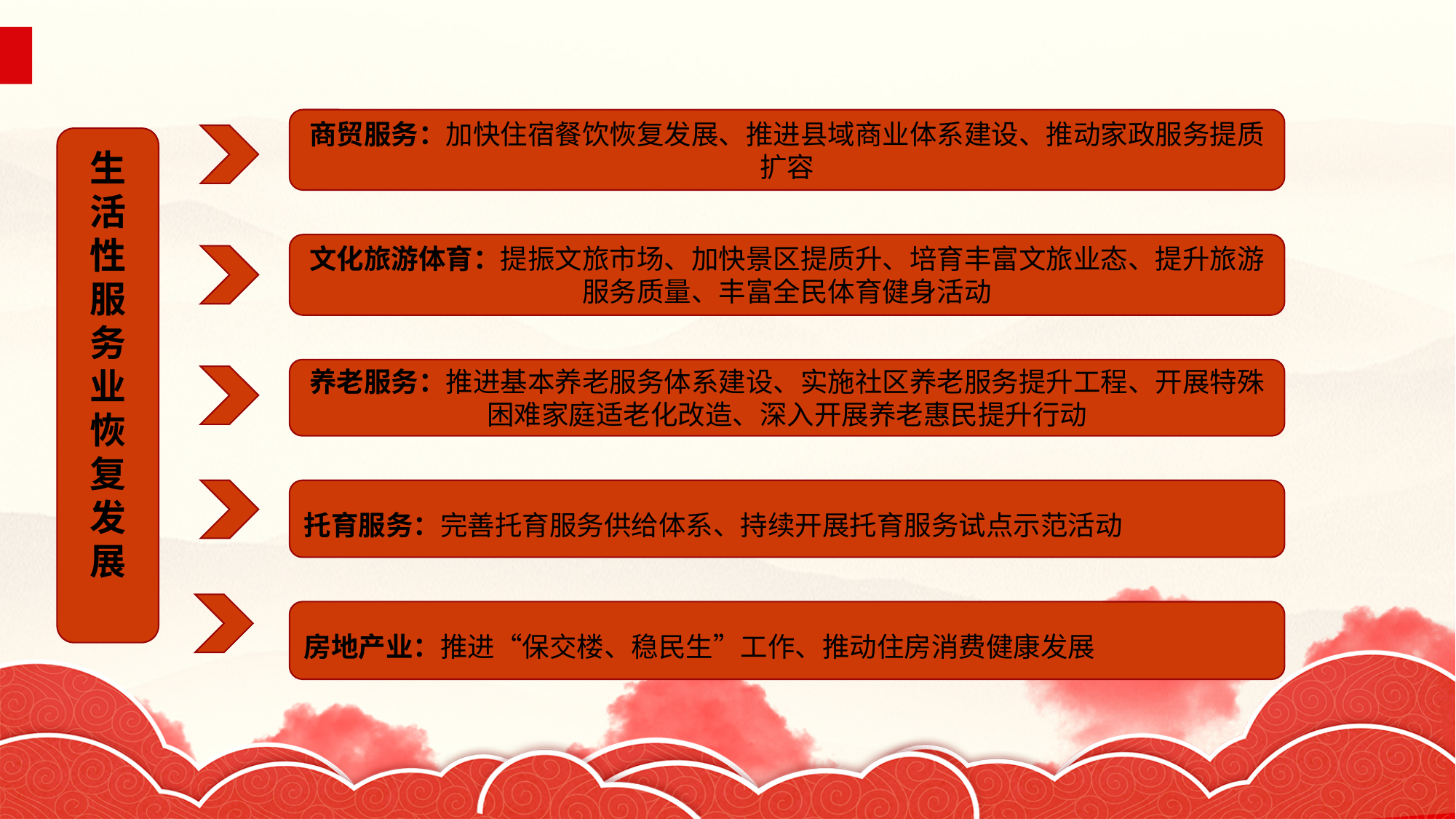

商贸服务：加快住宿餐饮恢复发展、推进县域商业体系建设、推动家政服务提质扩容

生
活
性
服
务
业
恢
复
发
展

文化旅游体育：提振文旅市场、加快景区提质升、培育丰富文旅业态、提升旅游服务质量、丰富全民体育健身活动

养老服务：推进基本养老服务体系建设、实施社区养老服务提升工程、开展特殊困难家庭适老化改造、深入开展养老惠民提升行动

托育服务：完善托育服务供给体系、持续开展托育服务试点示范活动
题内容

房地产业：推进“保交楼、稳民生”工作、推动住房消费健康发展